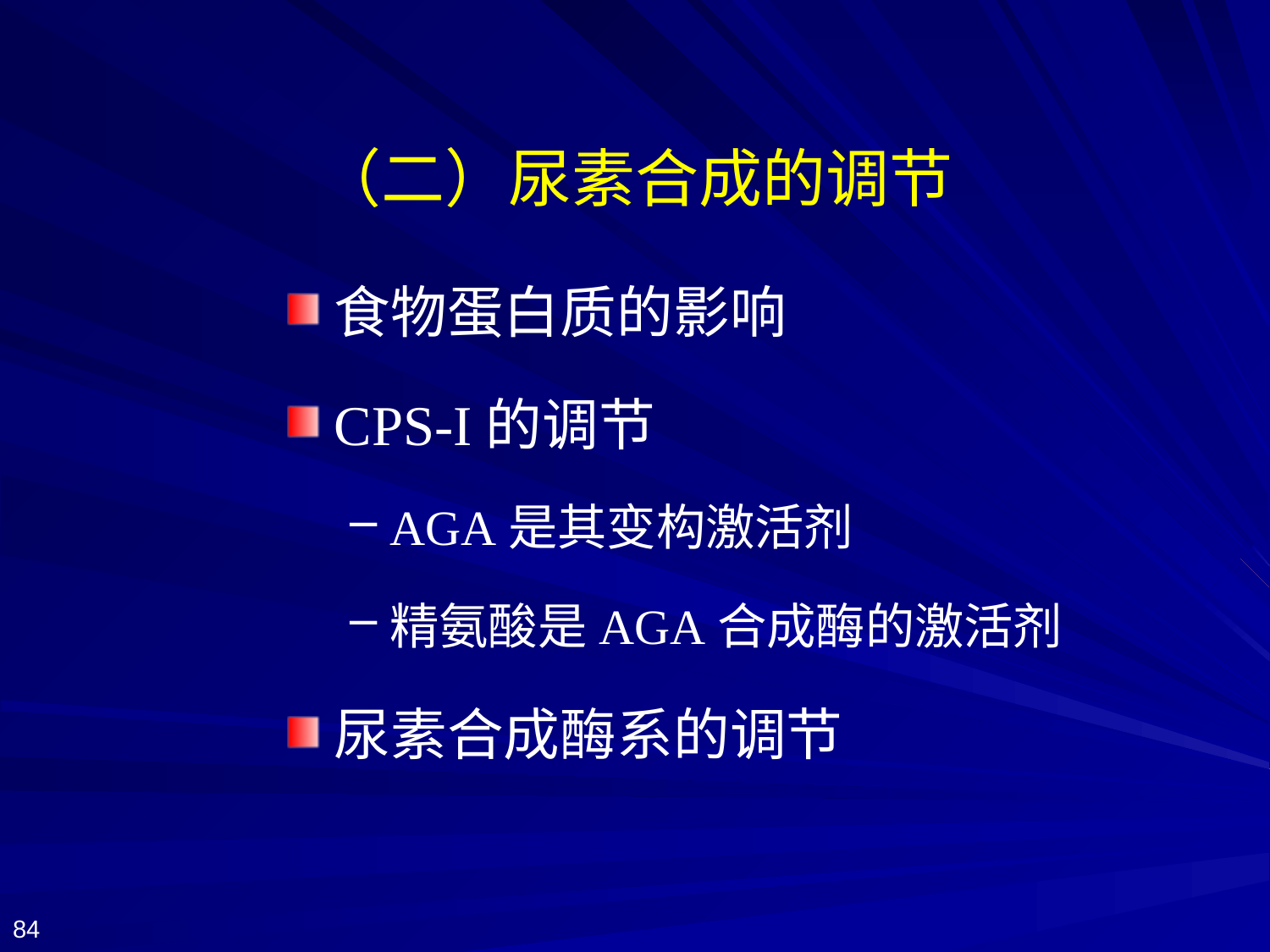

# （二）尿素合成的调节
食物蛋白质的影响
CPS-I的调节
AGA是其变构激活剂
精氨酸是AGA合成酶的激活剂
尿素合成酶系的调节
84